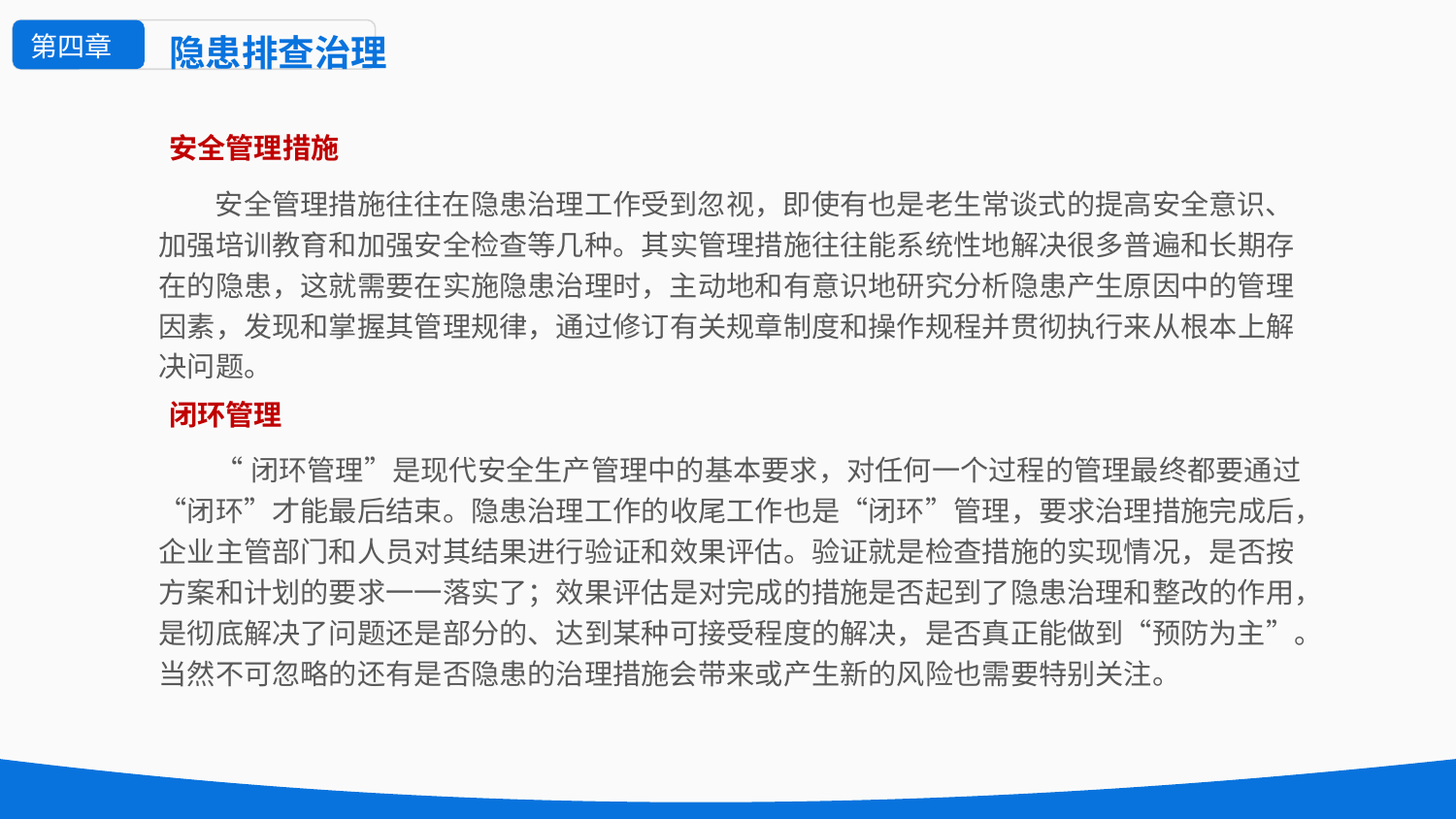

第四章
隐患排查治理
安全管理措施
安全管理措施往往在隐患治理工作受到忽视，即使有也是老生常谈式的提高安全意识、加强培训教育和加强安全检查等几种。其实管理措施往往能系统性地解决很多普遍和长期存在的隐患，这就需要在实施隐患治理时，主动地和有意识地研究分析隐患产生原因中的管理因素，发现和掌握其管理规律，通过修订有关规章制度和操作规程并贯彻执行来从根本上解决问题。
闭环管理
“闭环管理”是现代安全生产管理中的基本要求，对任何一个过程的管理最终都要通过“闭环”才能最后结束。隐患治理工作的收尾工作也是“闭环”管理，要求治理措施完成后，企业主管部门和人员对其结果进行验证和效果评估。验证就是检查措施的实现情况，是否按方案和计划的要求一一落实了；效果评估是对完成的措施是否起到了隐患治理和整改的作用，是彻底解决了问题还是部分的、达到某种可接受程度的解决，是否真正能做到“预防为主”。当然不可忽略的还有是否隐患的治理措施会带来或产生新的风险也需要特别关注。